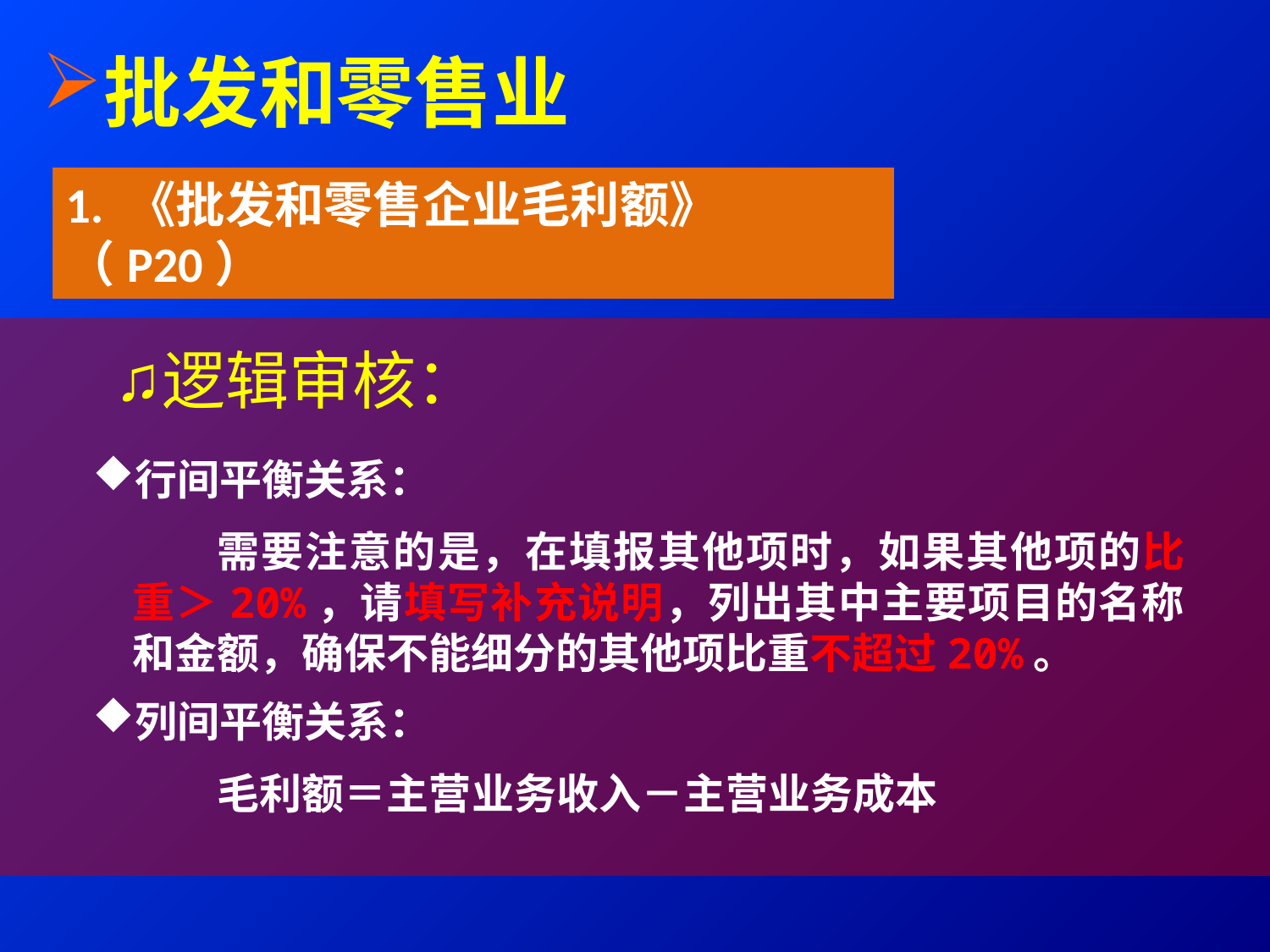

批发和零售业
1. 《批发和零售业毛利额》（P20）
1. 《批发和零售企业毛利额》（P20）

逻辑审核：
行间平衡关系：
需要注意的是，在填报其他项时，如果其他项的比重＞20%，请填写补充说明，列出其中主要项目的名称和金额，确保不能细分的其他项比重不超过20%。
列间平衡关系：
毛利额＝主营业务收入－主营业务成本